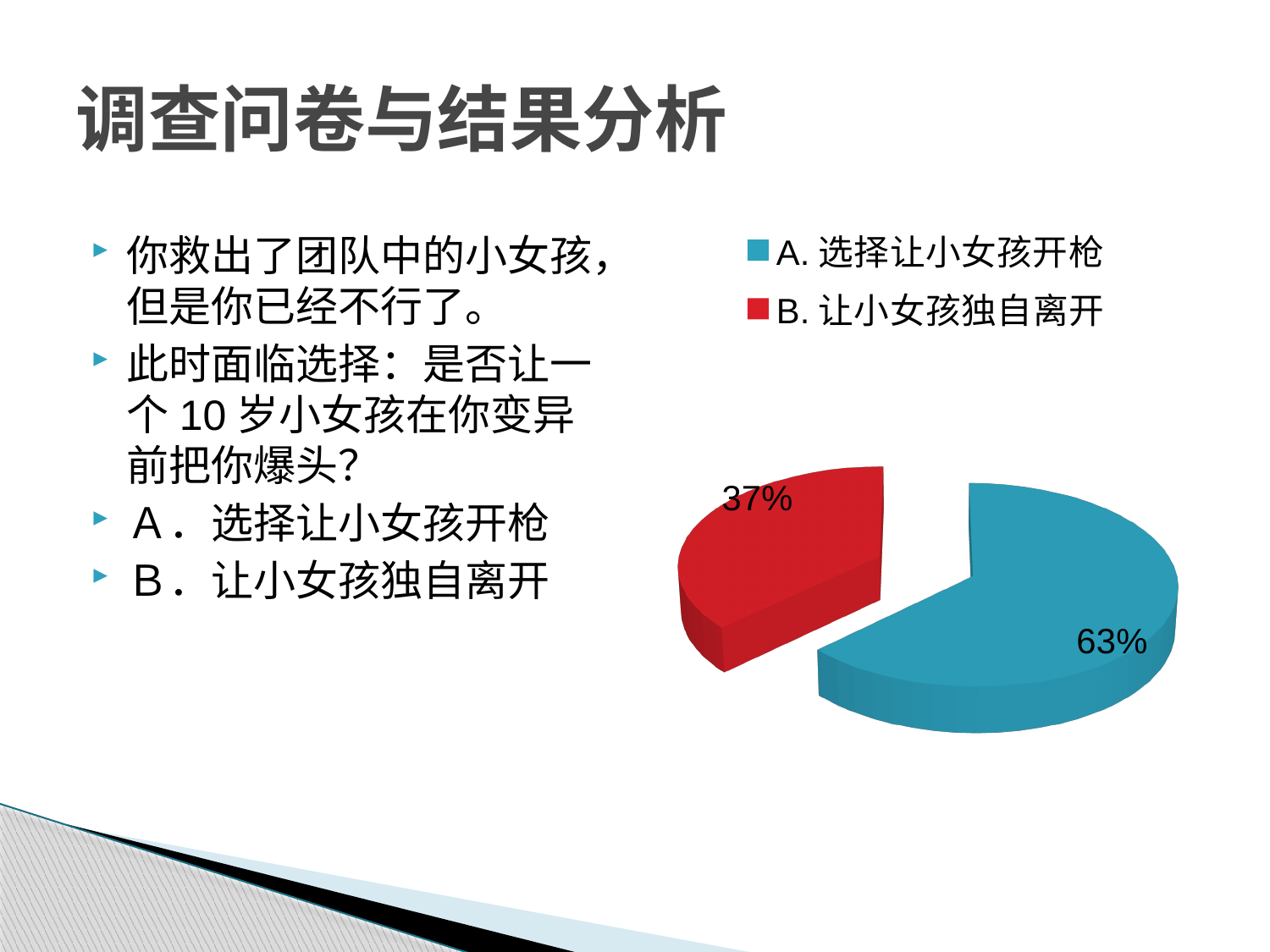

# 调查问卷与结果分析

[unsupported chart]

你救出了团队中的小女孩，但是你已经不行了。
此时面临选择：是否让一个10岁小女孩在你变异前把你爆头？
Ａ．选择让小女孩开枪
Ｂ．让小女孩独自离开